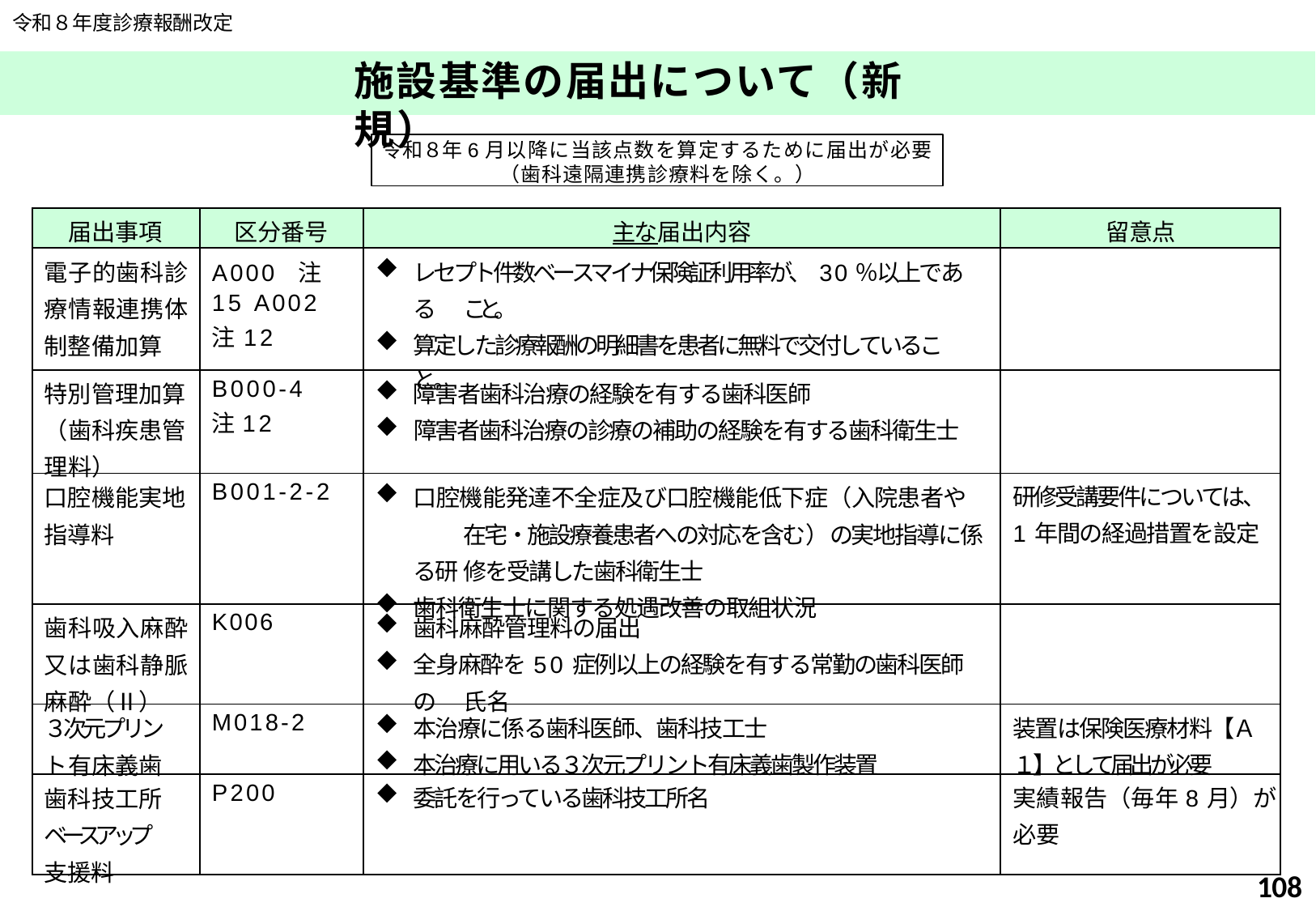

令和８年度診療報酬改定

# 施設基準の届出について（新規）
令和８年6月以降に当該点数を算定するために届出が必要
（歯科遠隔連携診療料を除く。）
| 届出事項 | 区分番号 | 主な届出内容 | 留意点 |
| --- | --- | --- | --- |
| 電子的歯科診療情報連携体制整備加算 | A000 注15 A002 注12 | レセプト件数ベースマイナ保険証利用率が、30％以上である こと。 算定した診療報酬の明細書を患者に無料で交付していること。 |  |
| 特別管理加算 （歯科疾患管 理料） | B000-4 注12 | 障害者歯科治療の経験を有する歯科医師 障害者歯科治療の診療の補助の経験を有する歯科衛生士 |  |
| 口腔機能実地指導料 | B001-2-2 | 口腔機能発達不全症及び口腔機能低下症（入院患者や 在宅・施設療養患者への対応を含む）の実地指導に係る研 修を受講した歯科衛生士 歯科衛生士に関する処遇改善の取組状況 | 研修受講要件については、 1年間の経過措置を設定 |
| 歯科吸入麻酔又は歯科静脈麻酔（Ⅱ） | K006 | 歯科麻酔管理料の届出 全身麻酔を50症例以上の経験を有する常勤の歯科医師の 氏名 |  |
| ３次元プリント有床義歯 | M018-2 | 本治療に係る歯科医師、歯科技工士 本治療に用いる３次元プリント有床義歯製作装置 | 装置は保険医療材料【Ａ １】として届出が必要 |
| 歯科技工所ベースアップ支援料 | P200 | 委託を行っている歯科技工所名 | 実績報告（毎年8月）が 必要 |
108